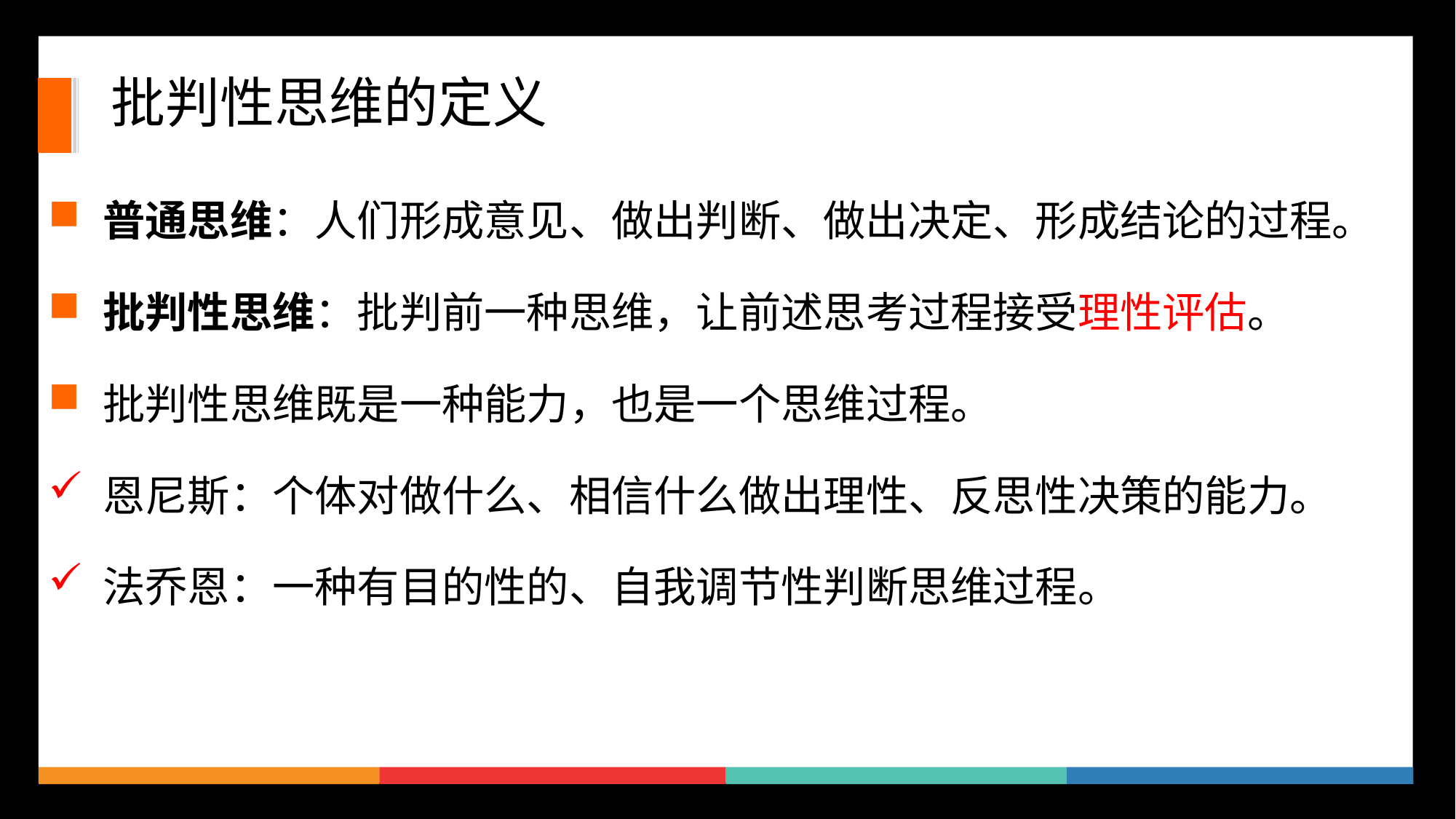

# 批判性思维的定义

普通思维：人们形成意见、做出判断、做出决定、形成结论的过程。
批判性思维：批判前一种思维，让前述思考过程接受理性评估。
批判性思维既是一种能力，也是一个思维过程。
恩尼斯：个体对做什么、相信什么做出理性、反思性决策的能力。
法乔恩：一种有目的性的、自我调节性判断思维过程。